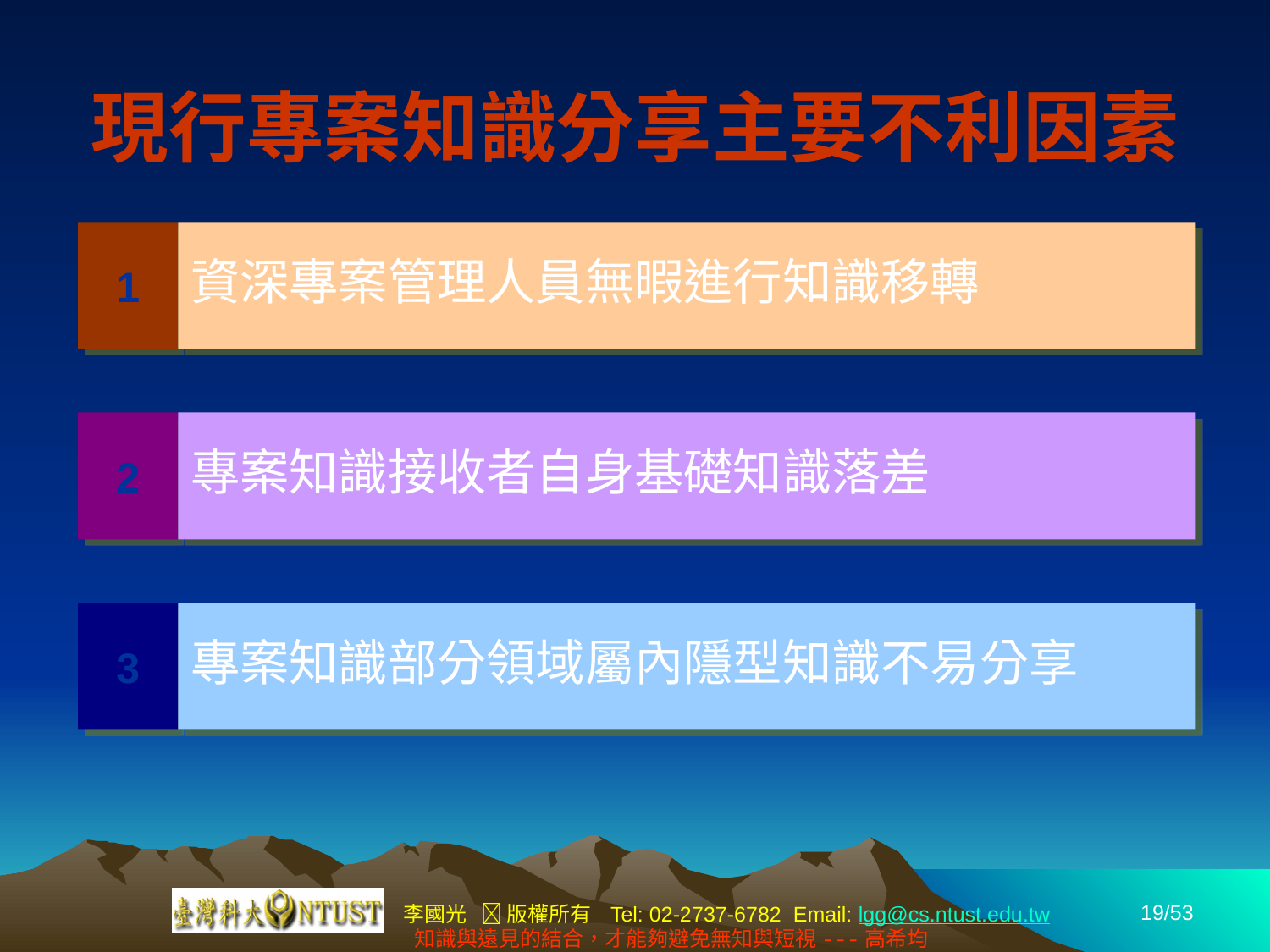

現行專案知識分享主要不利因素
1
資深專案管理人員無暇進行知識移轉
2
專案知識接收者自身基礎知識落差
3
專案知識部分領域屬內隱型知識不易分享
19/53